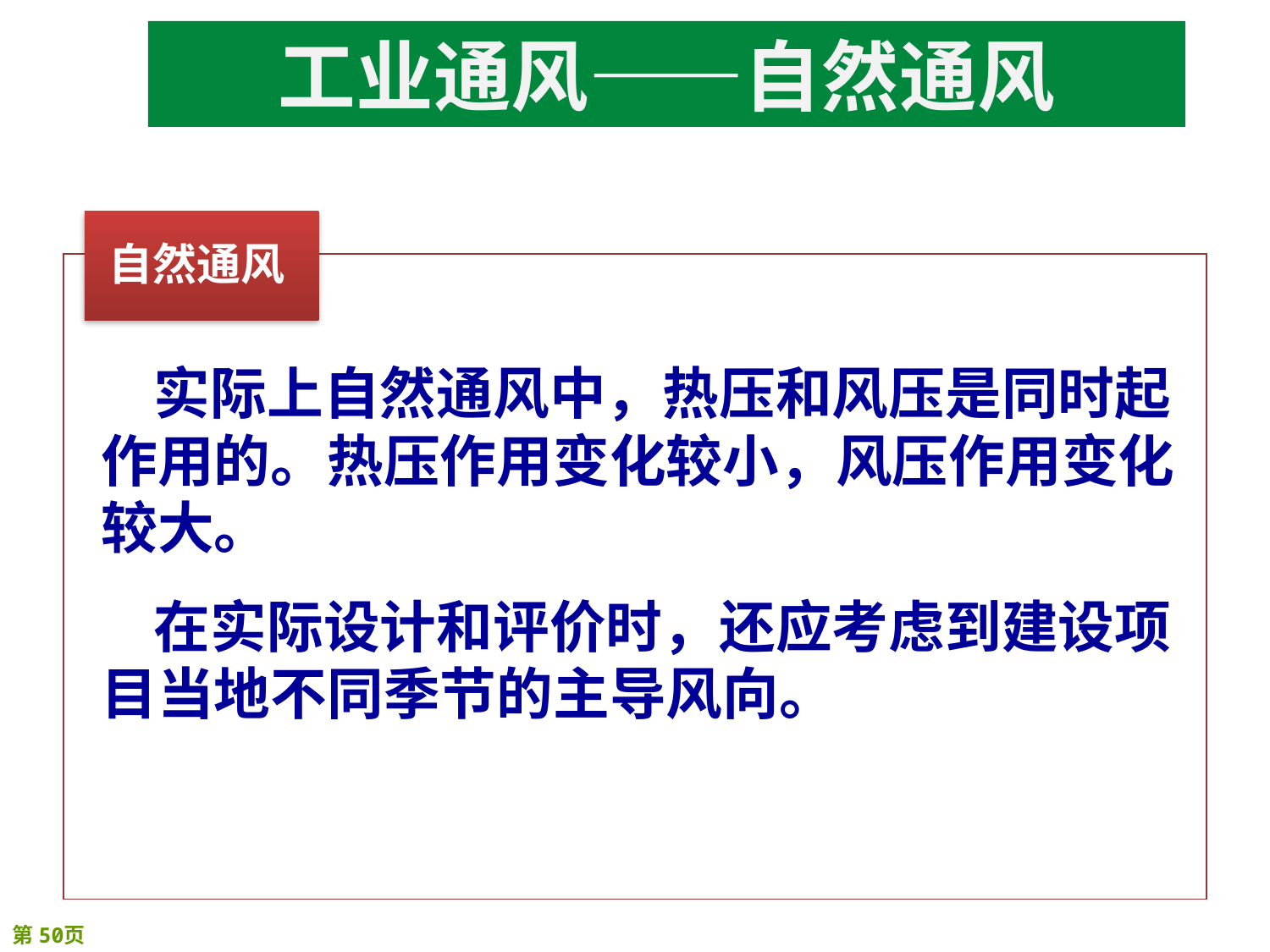

# 工业通风——自然通风
 自然通风

     实际上自然通风中，热压和风压是同时起作用的。热压作用变化较小，风压作用变化较大。
     在实际设计和评价时，还应考虑到建设项目当地不同季节的主导风向。